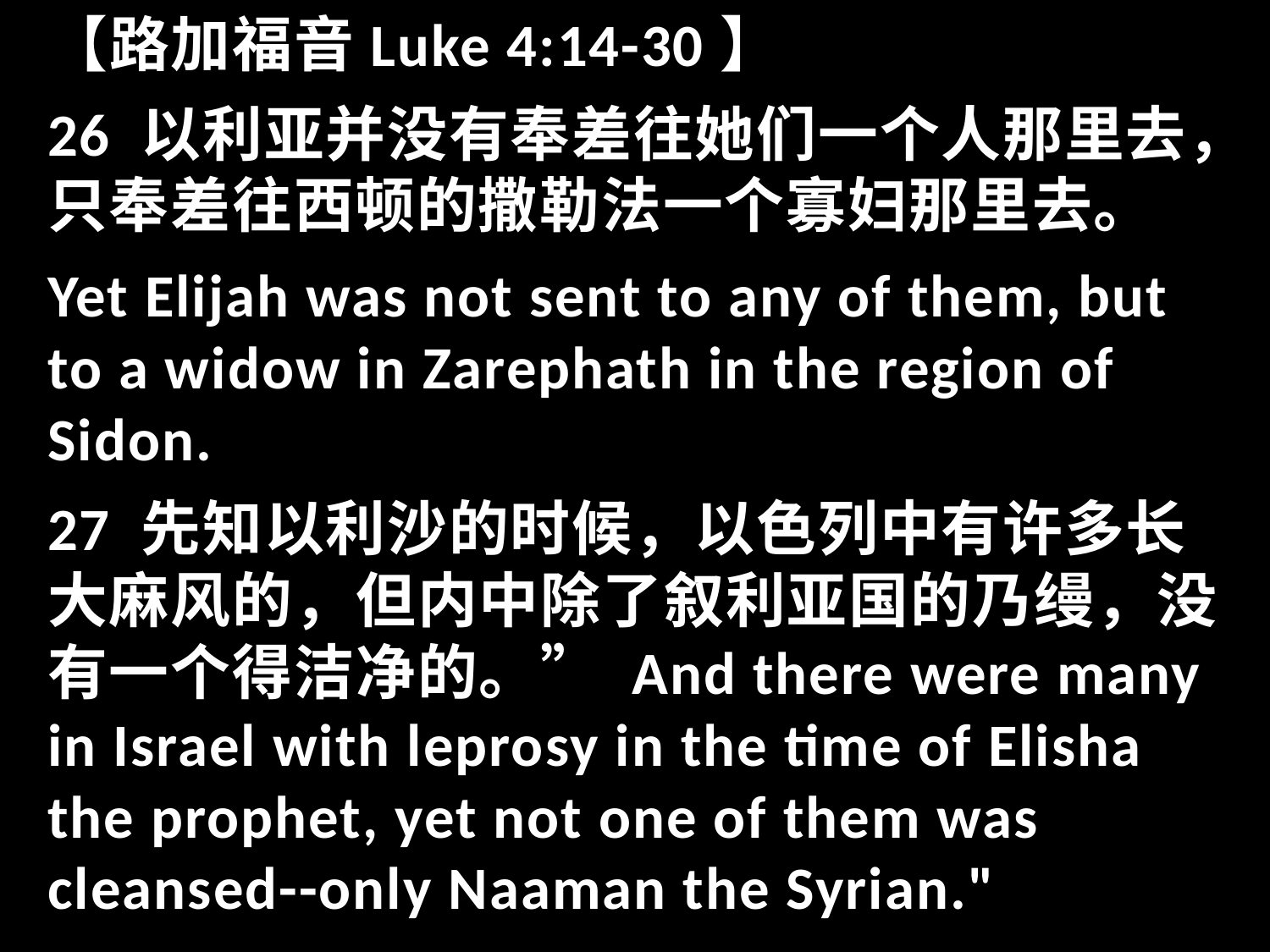

【路加福音Luke 4:14-30】
26 以利亚并没有奉差往她们一个人那里去，只奉差往西顿的撒勒法一个寡妇那里去。
Yet Elijah was not sent to any of them, but to a widow in Zarephath in the region of Sidon.
27 先知以利沙的时候，以色列中有许多长大麻风的，但内中除了叙利亚国的乃缦，没有一个得洁净的。” And there were many in Israel with leprosy in the time of Elisha the prophet, yet not one of them was cleansed--only Naaman the Syrian."